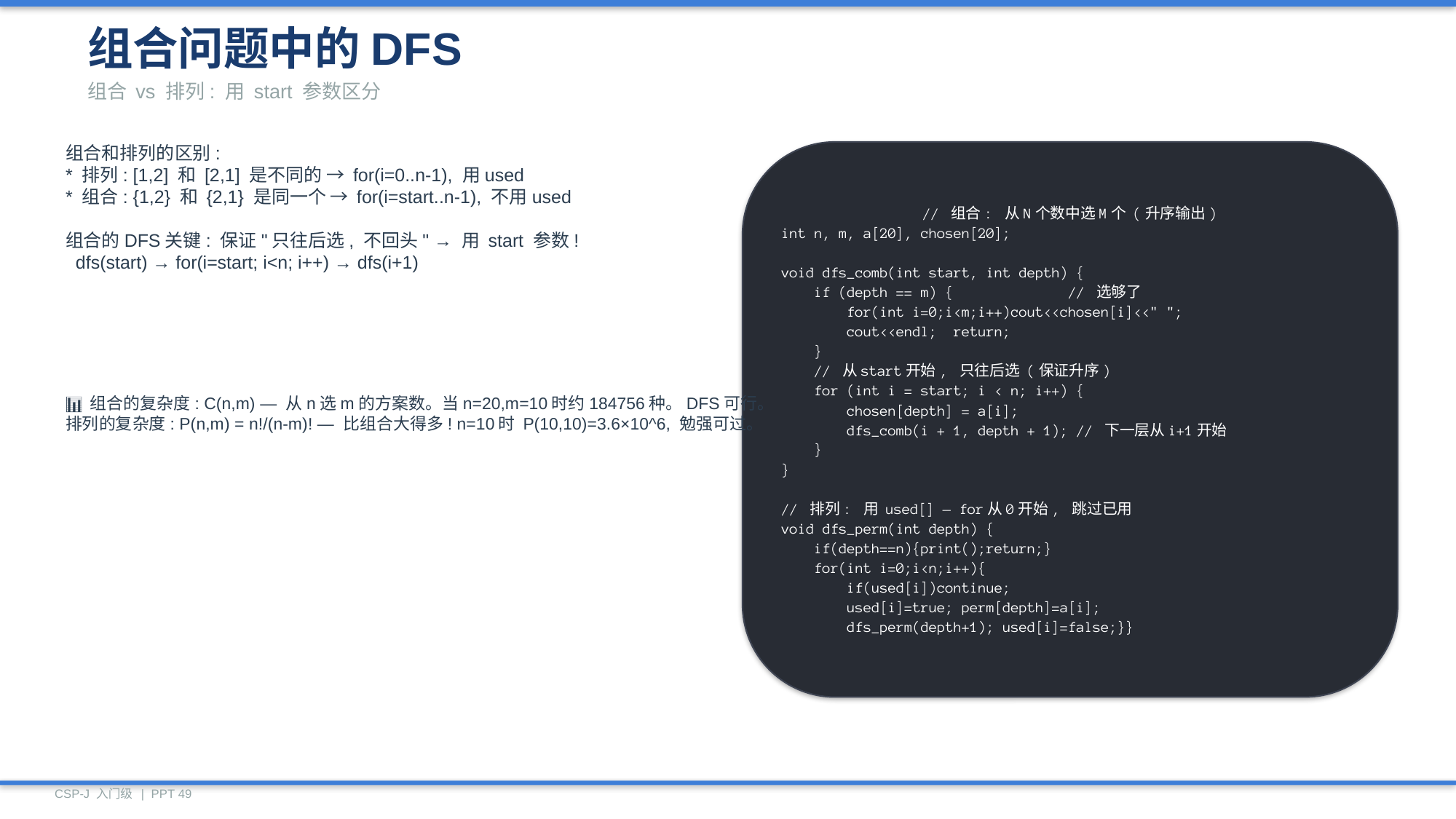

组合问题中的DFS
组合 vs 排列: 用 start 参数区分
组合和排列的区别:
* 排列: [1,2] 和 [2,1] 是不同的 → for(i=0..n-1), 用used
* 组合: {1,2} 和 {2,1} 是同一个 → for(i=start..n-1), 不用used
组合的DFS关键: 保证"只往后选, 不回头" → 用 start 参数!
  dfs(start) → for(i=start; i<n; i++) → dfs(i+1)
// 组合: 从N个数中选M个 (升序输出)
int n, m, a[20], chosen[20];

void dfs_comb(int start, int depth) {
    if (depth == m) {              // 选够了
        for(int i=0;i<m;i++)cout<<chosen[i]<<" ";
        cout<<endl;  return;
    }
    // 从start开始, 只往后选 (保证升序)
    for (int i = start; i < n; i++) {
        chosen[depth] = a[i];
        dfs_comb(i + 1, depth + 1); // 下一层从i+1开始
    }
}

// 排列: 用 used[] — for从0开始, 跳过已用
void dfs_perm(int depth) {
    if(depth==n){print();return;}
    for(int i=0;i<n;i++){
        if(used[i])continue;
        used[i]=true; perm[depth]=a[i];
        dfs_perm(depth+1); used[i]=false;}}
📊 组合的复杂度: C(n,m) — 从n选m的方案数。当n=20,m=10时约184756种。DFS可行。
排列的复杂度: P(n,m) = n!/(n-m)! — 比组合大得多! n=10时 P(10,10)=3.6×10^6, 勉强可过。

CSP-J 入门级  |  PPT 49